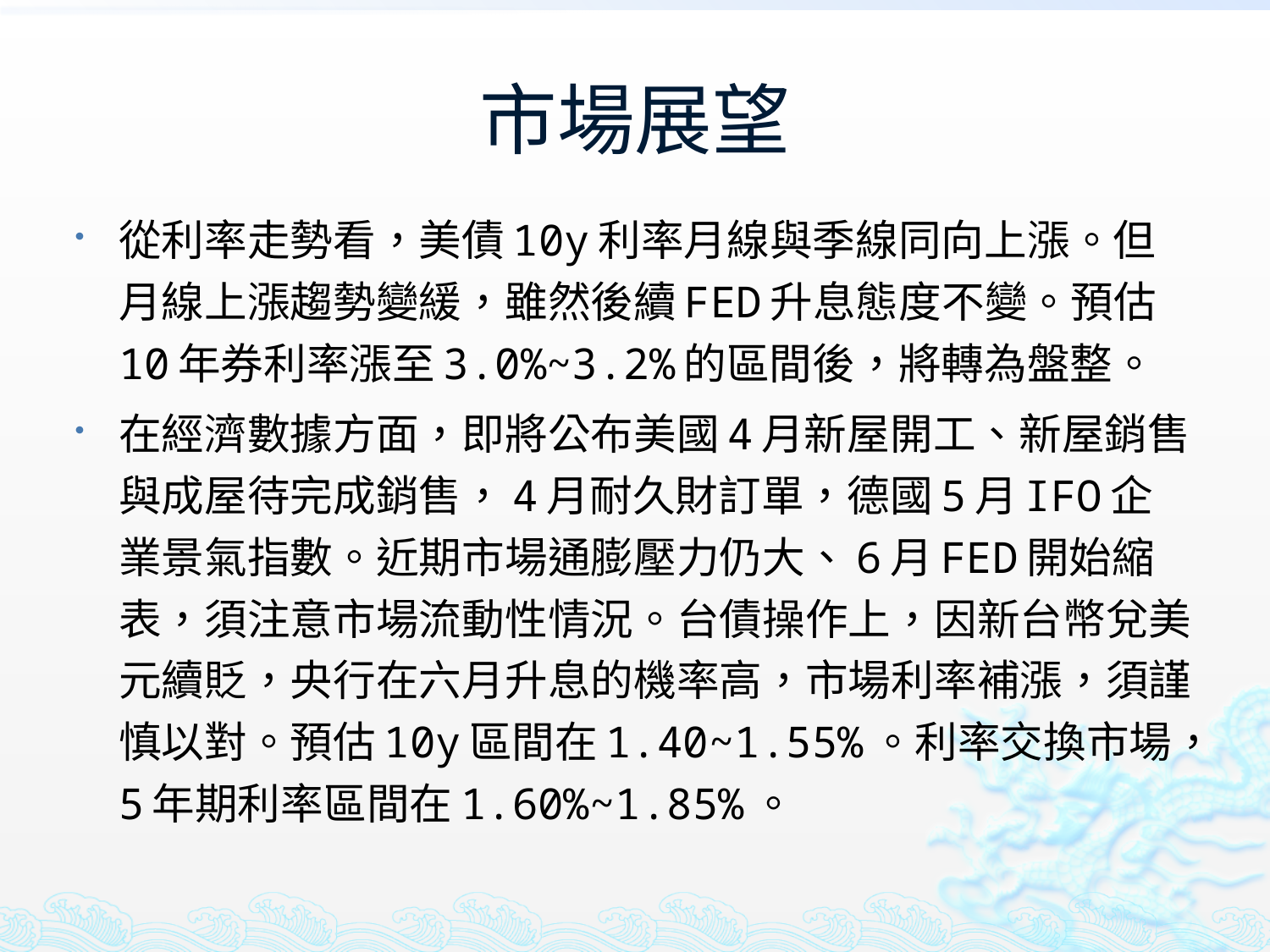

# 市場展望
從利率走勢看，美債10y利率月線與季線同向上漲。但月線上漲趨勢變緩，雖然後續FED升息態度不變。預估10年券利率漲至3.0%~3.2%的區間後，將轉為盤整。
在經濟數據方面，即將公布美國4月新屋開工、新屋銷售與成屋待完成銷售，4月耐久財訂單，德國5月IFO企業景氣指數。近期市場通膨壓力仍大、6月FED開始縮表，須注意市場流動性情況。台債操作上，因新台幣兌美元續貶，央行在六月升息的機率高，市場利率補漲，須謹慎以對。預估10y區間在1.40~1.55%。利率交換市場，5年期利率區間在1.60%~1.85%。